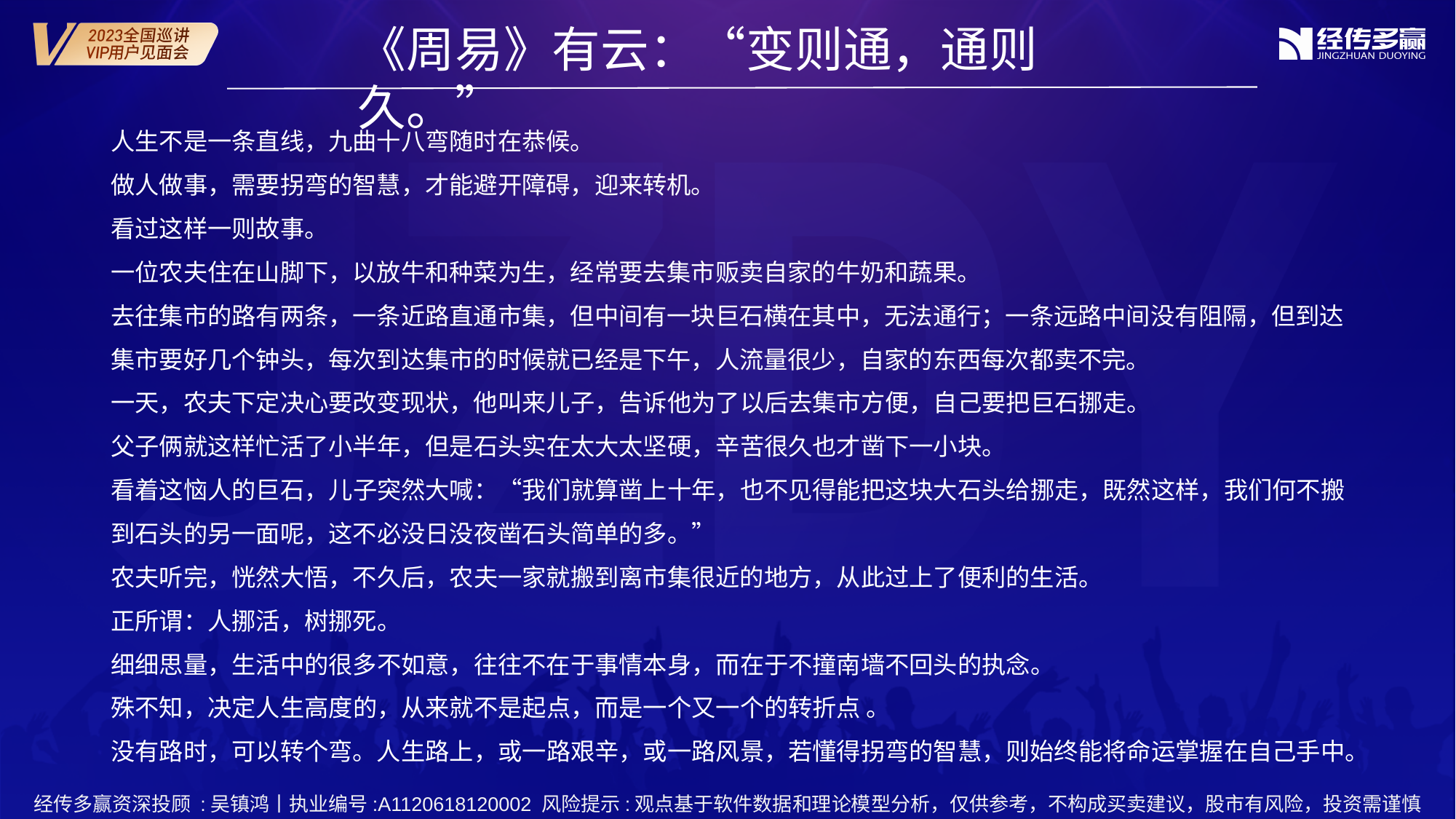

《周易》有云：“变则通，通则久。”
人生不是一条直线，九曲十八弯随时在恭候。
做人做事，需要拐弯的智慧，才能避开障碍，迎来转机。
看过这样一则故事。
一位农夫住在山脚下，以放牛和种菜为生，经常要去集市贩卖自家的牛奶和蔬果。
去往集市的路有两条，一条近路直通市集，但中间有一块巨石横在其中，无法通行；一条远路中间没有阻隔，但到达集市要好几个钟头，每次到达集市的时候就已经是下午，人流量很少，自家的东西每次都卖不完。
一天，农夫下定决心要改变现状，他叫来儿子，告诉他为了以后去集市方便，自己要把巨石挪走。
父子俩就这样忙活了小半年，但是石头实在太大太坚硬，辛苦很久也才凿下一小块。
看着这恼人的巨石，儿子突然大喊：“我们就算凿上十年，也不见得能把这块大石头给挪走，既然这样，我们何不搬到石头的另一面呢，这不必没日没夜凿石头简单的多。”
农夫听完，恍然大悟，不久后，农夫一家就搬到离市集很近的地方，从此过上了便利的生活。
正所谓：人挪活，树挪死。
细细思量，生活中的很多不如意，往往不在于事情本身，而在于不撞南墙不回头的执念。
殊不知，决定人生高度的，从来就不是起点，而是一个又一个的转折点 。
没有路时，可以转个弯。人生路上，或一路艰辛，或一路风景，若懂得拐弯的智慧，则始终能将命运掌握在自己手中。